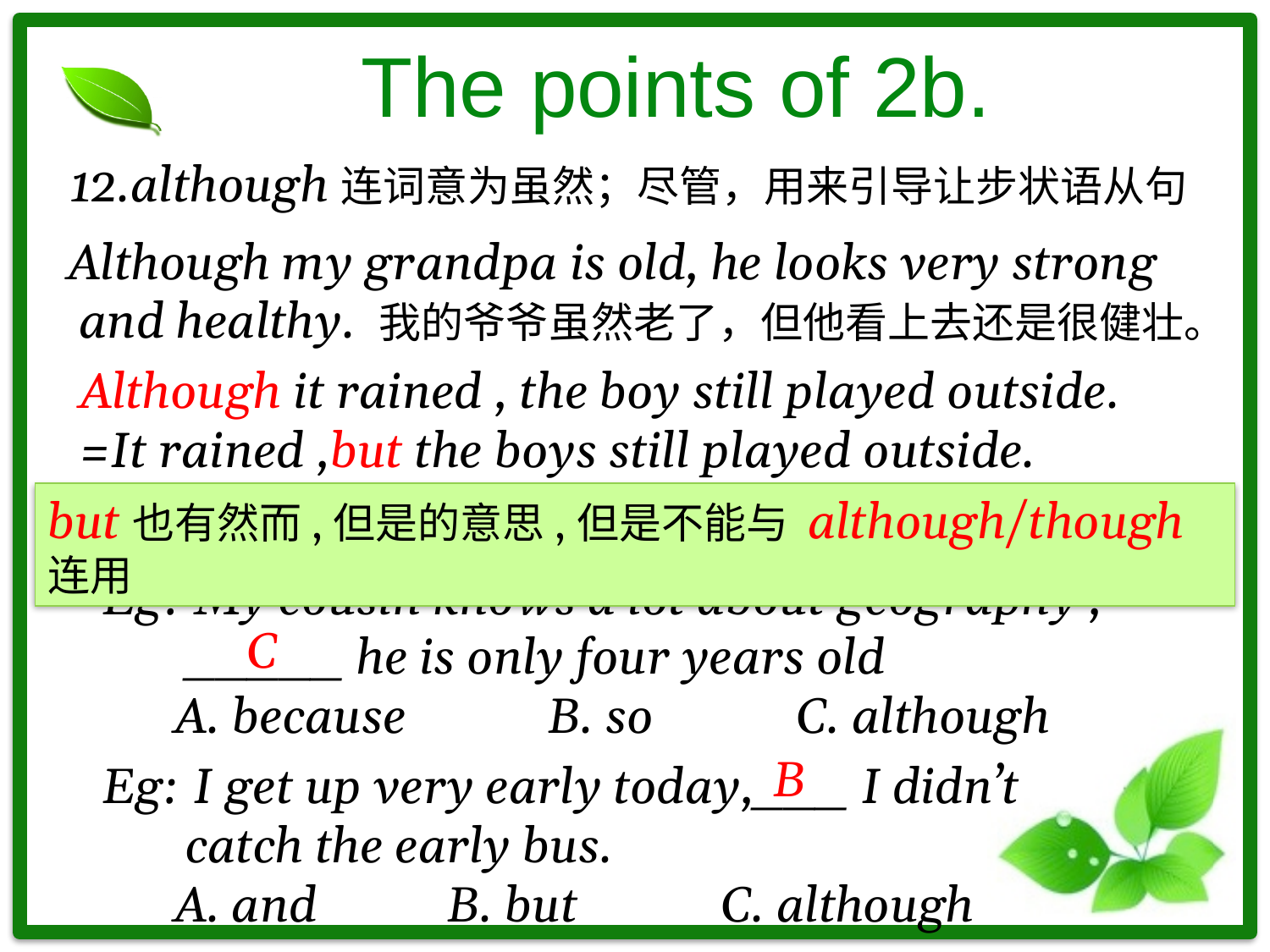

# The points of 2b.
12.although连词意为虽然；尽管，用来引导让步状语从句
Although my grandpa is old, he looks very strong
 and healthy. 我的爷爷虽然老了，但他看上去还是很健壮。
Although it rained , the boy still played outside.
=It rained ,but the boys still played outside.
but也有然而,但是的意思,但是不能与 although/though连用
Eg: My cousin knows a lot about geography ,
       _____ he is only four years old
      A. because            B. so            C. although
C
B
Eg: I get up very early today,___ I didn’t
       catch the early bus.
      A. and           B. but            C. although